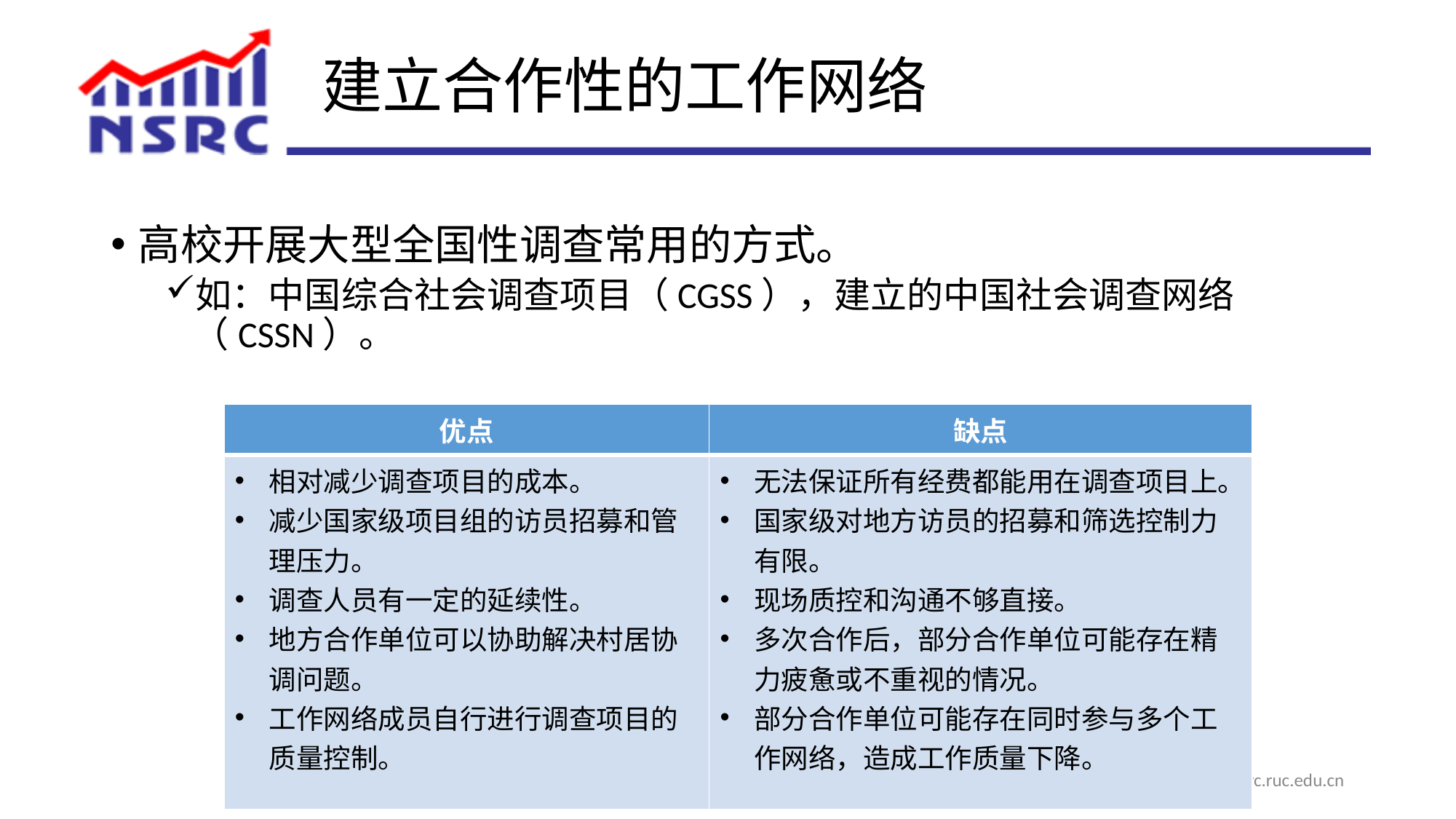

# 建立合作性的工作网络
高校开展大型全国性调查常用的方式。
如：中国综合社会调查项目（CGSS），建立的中国社会调查网络（CSSN）。

| 优点 | 缺点 |
| --- | --- |
| 相对减少调查项目的成本。 减少国家级项目组的访员招募和管理压力。 调查人员有一定的延续性。 地方合作单位可以协助解决村居协调问题。 工作网络成员自行进行调查项目的质量控制。 | 无法保证所有经费都能用在调查项目上。 国家级对地方访员的招募和筛选控制力有限。 现场质控和沟通不够直接。 多次合作后，部分合作单位可能存在精力疲惫或不重视的情况。 部分合作单位可能存在同时参与多个工作网络，造成工作质量下降。 |